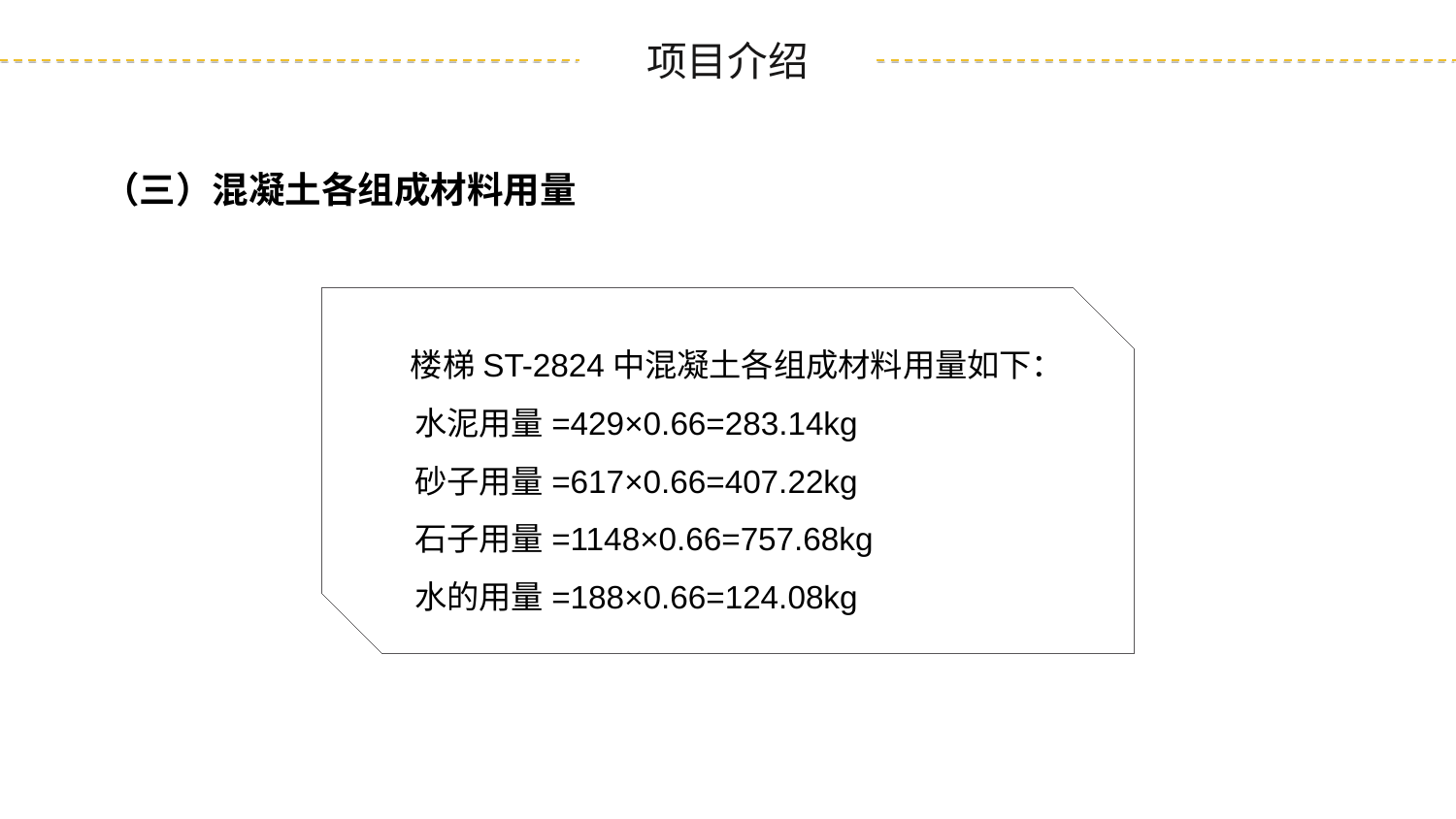

（三）混凝土各组成材料用量
     楼梯ST-2824中混凝土各组成材料用量如下：
水泥用量=429×0.66=283.14kg
砂子用量=617×0.66=407.22kg
石子用量=1148×0.66=757.68kg
水的用量=188×0.66=124.08kg